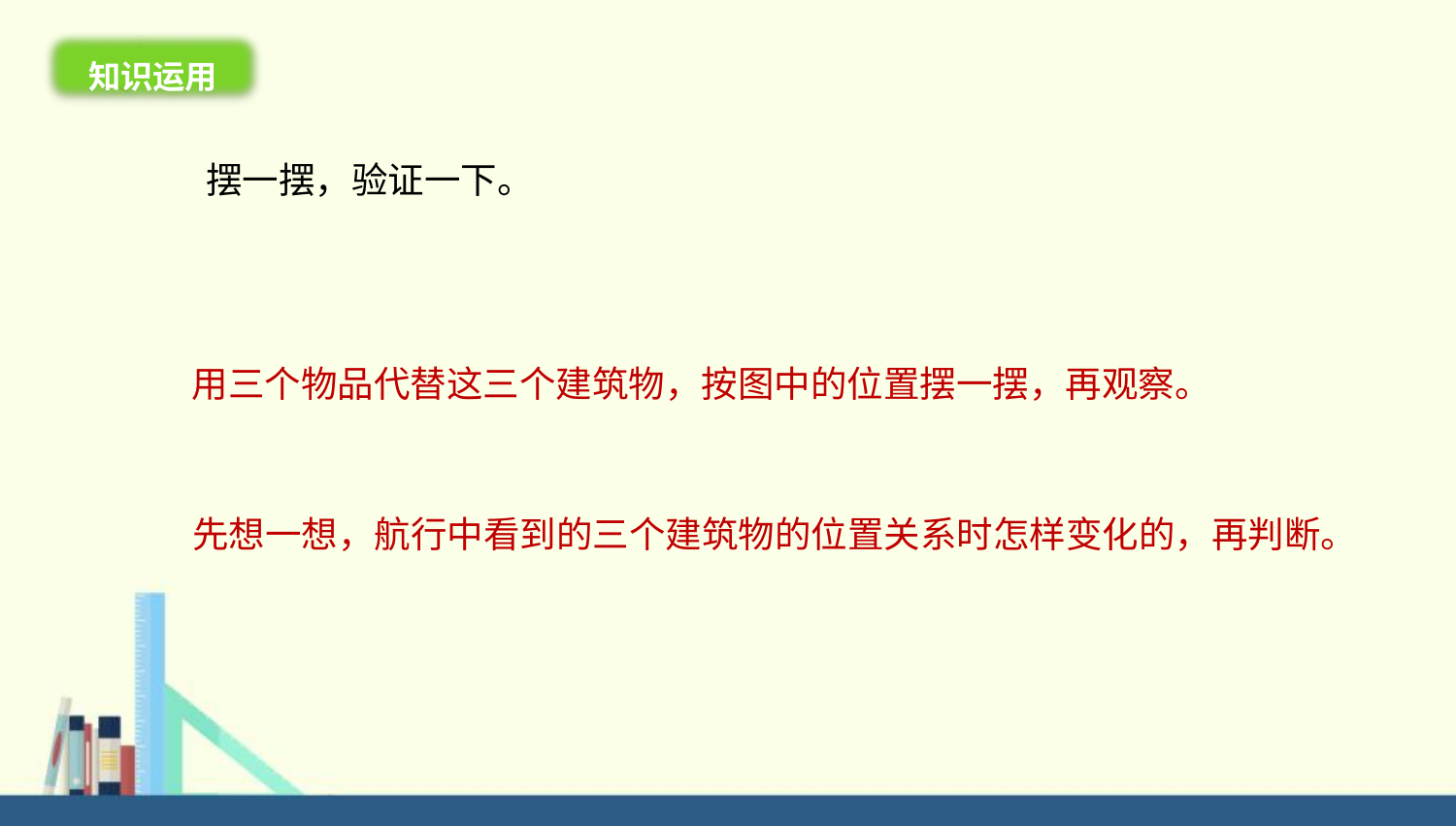

知识运用
摆一摆，验证一下。
用三个物品代替这三个建筑物，按图中的位置摆一摆，再观察。
先想一想，航行中看到的三个建筑物的位置关系时怎样变化的，再判断。